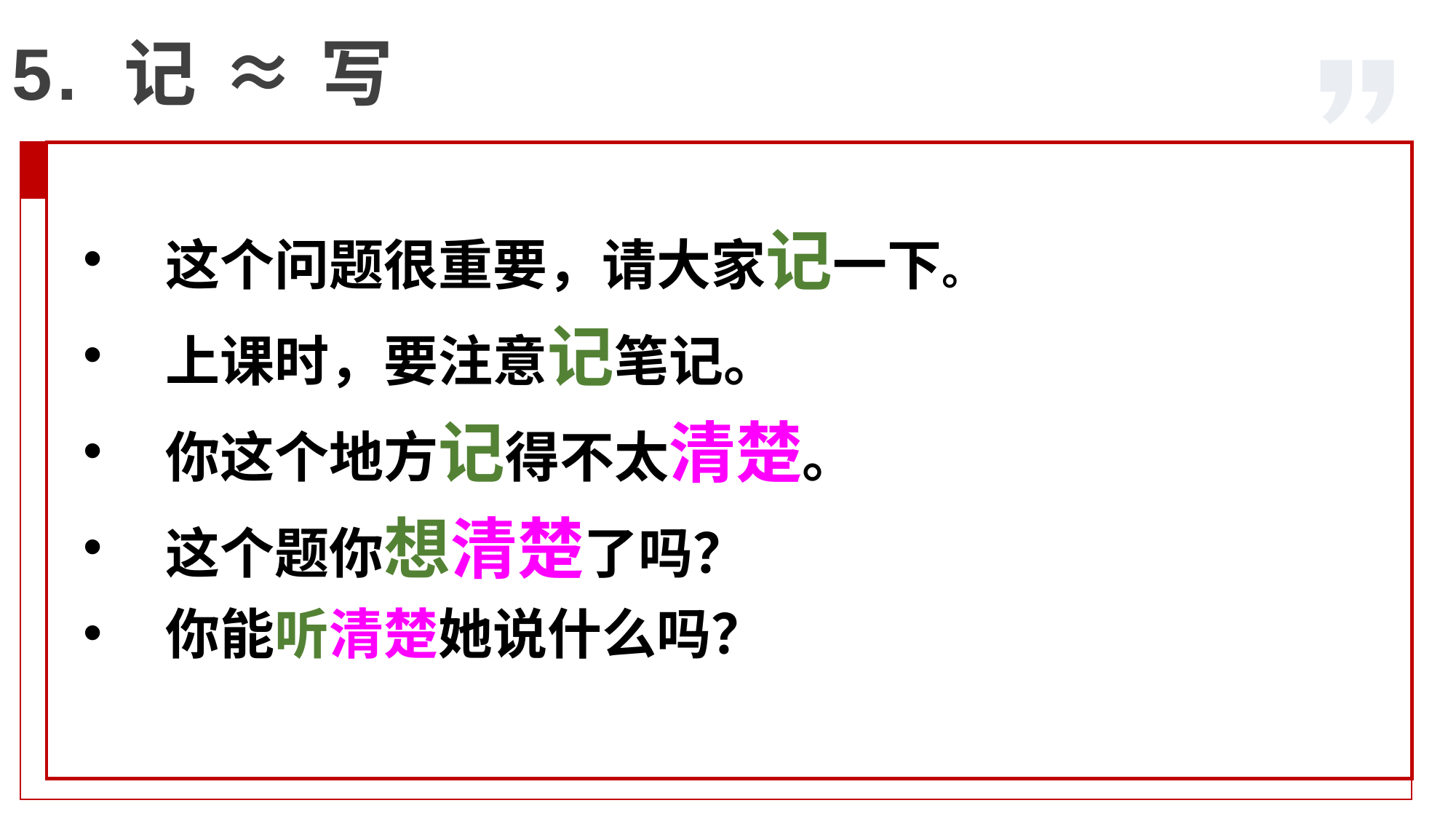

5. 记 ≈ 写

这个问题很重要，请大家记一下。
上课时，要注意记笔记。
你这个地方记得不太清楚。
这个题你想清楚了吗？
你能听清楚她说什么吗？